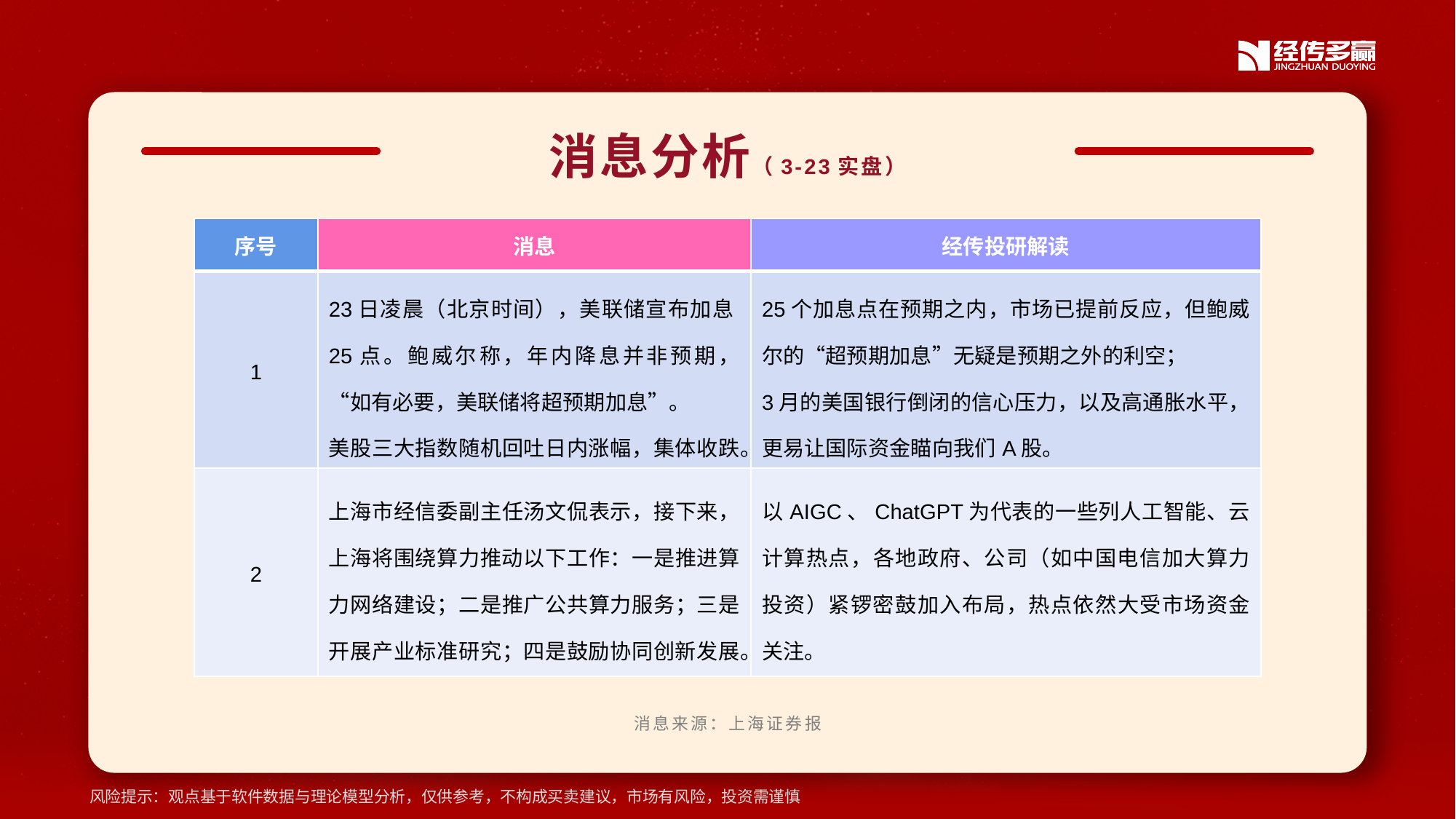

消息分析（3-23实盘）
| 序号 | 消息 | 经传投研解读 |
| --- | --- | --- |
| 1 | 23日凌晨（北京时间），美联储宣布加息25点。鲍威尔称，年内降息并非预期，“如有必要，美联储将超预期加息”。 美股三大指数随机回吐日内涨幅，集体收跌。 | 25个加息点在预期之内，市场已提前反应，但鲍威尔的“超预期加息”无疑是预期之外的利空； 3月的美国银行倒闭的信心压力，以及高通胀水平，更易让国际资金瞄向我们A股。 |
| 2 | 上海市经信委副主任汤文侃表示，接下来，上海将围绕算力推动以下工作：一是推进算力网络建设；二是推广公共算力服务；三是开展产业标准研究；四是鼓励协同创新发展。 | 以AIGC、ChatGPT为代表的一些列人工智能、云计算热点，各地政府、公司（如中国电信加大算力投资）紧锣密鼓加入布局，热点依然大受市场资金关注。 |

消息来源：上海证券报